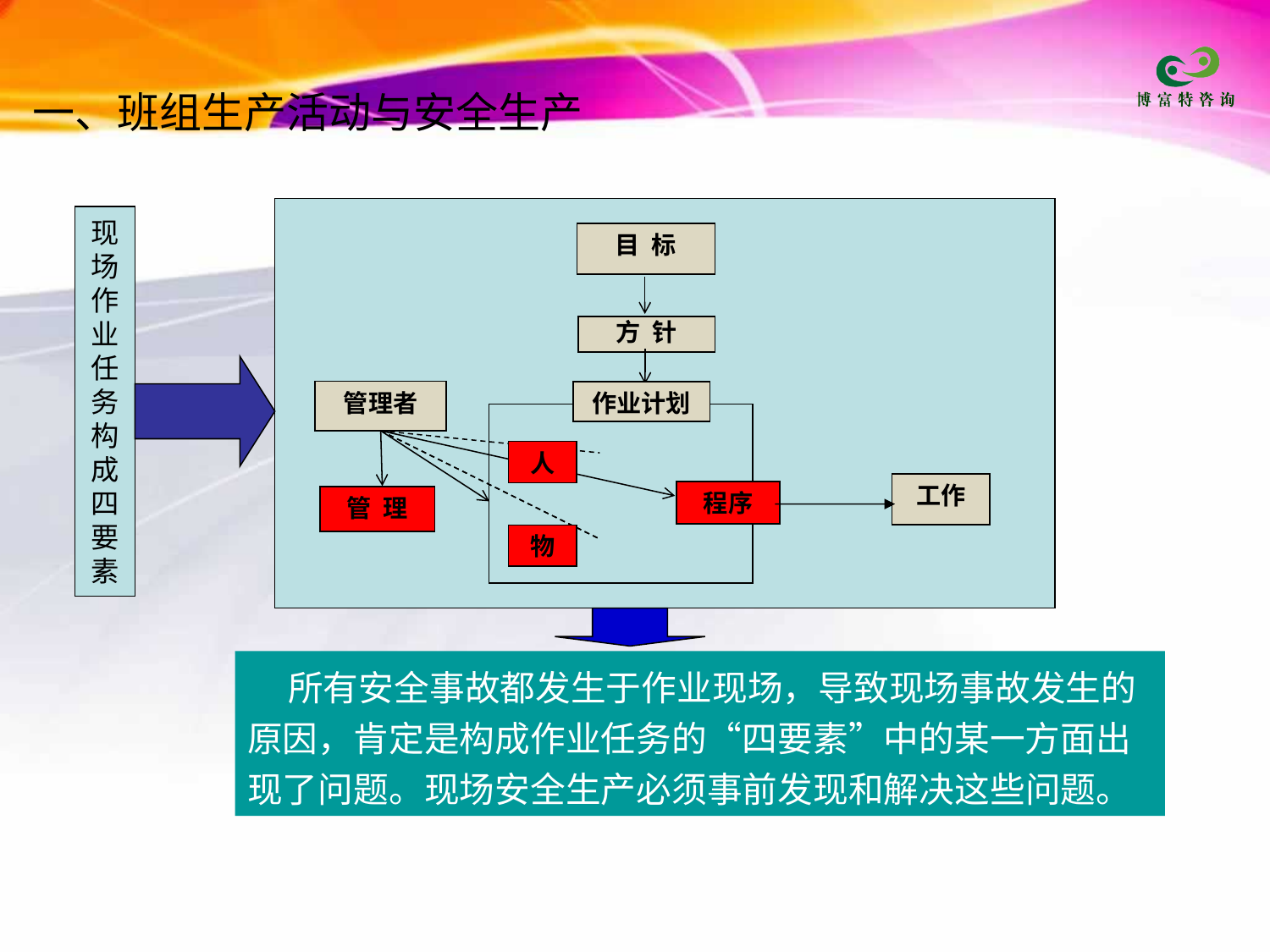

一、班组生产活动与安全生产

现
场
作
业
任
务
构
成
四
要
素
目  标
方  针

管理者
作业计划

人
工作
程序
管  理

物

    所有安全事故都发生于作业现场，导致现场事故发生的原因，肯定是构成作业任务的“四要素”中的某一方面出现了问题。现场安全生产必须事前发现和解决这些问题。